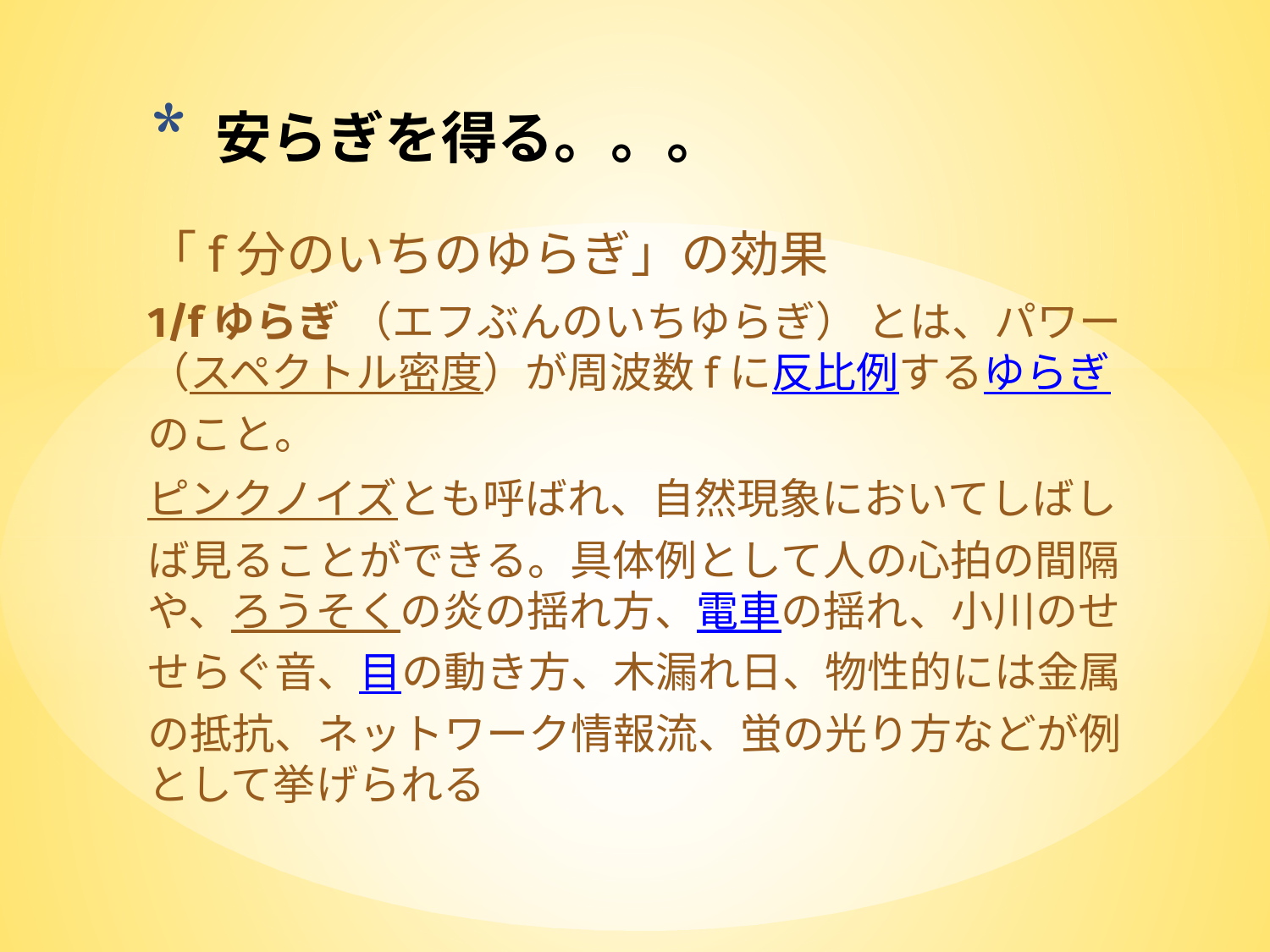

# 安らぎを得る。。。
「f分のいちのゆらぎ」の効果
1/fゆらぎ （エフぶんのいちゆらぎ） とは、パワー（スペクトル密度）が周波数fに反比例するゆらぎのこと。
ピンクノイズとも呼ばれ、自然現象においてしばしば見ることができる。具体例として人の心拍の間隔や、ろうそくの炎の揺れ方、電車の揺れ、小川のせせらぐ音、目の動き方、木漏れ日、物性的には金属の抵抗、ネットワーク情報流、蛍の光り方などが例として挙げられる